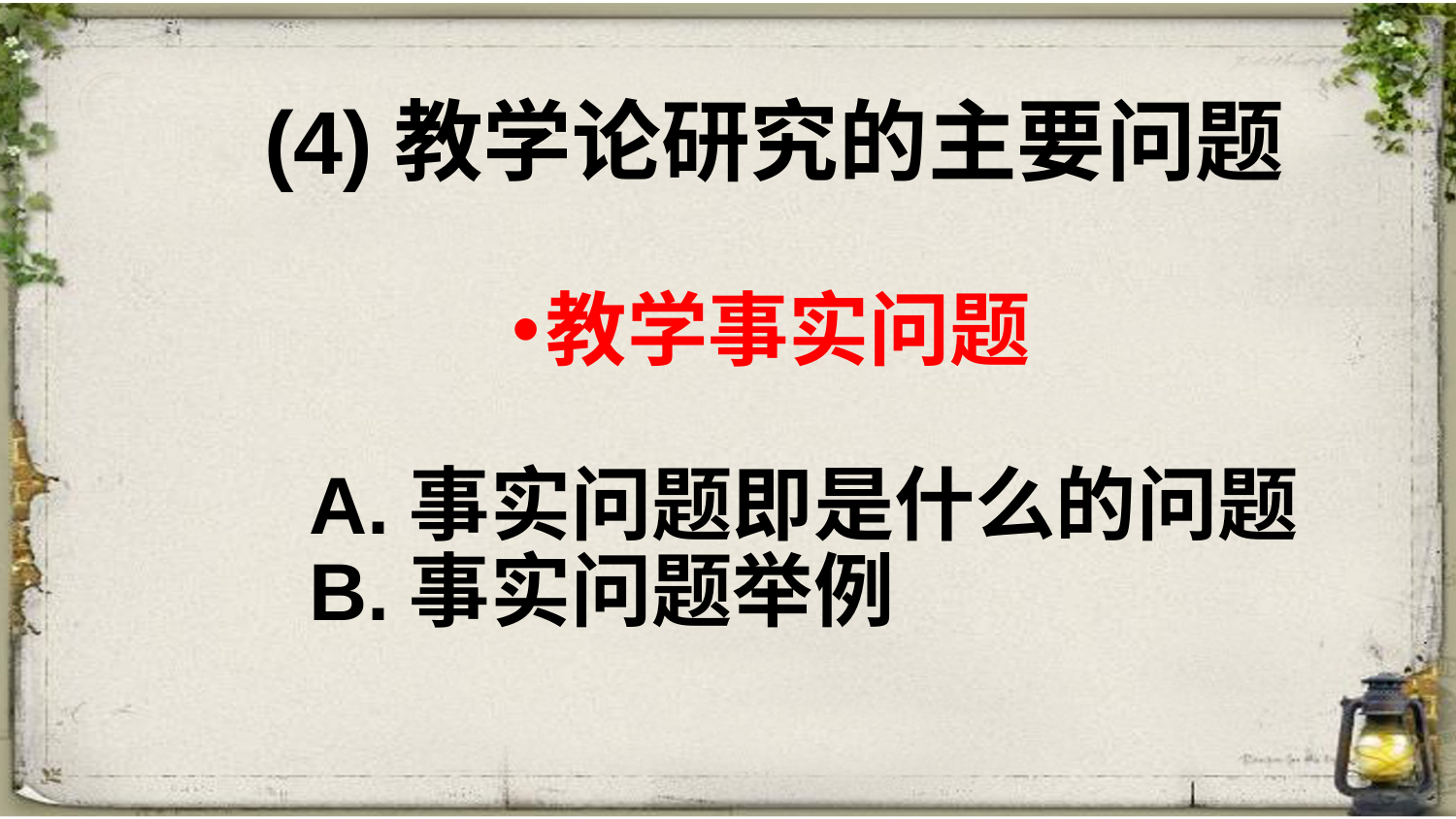

(4)教学论研究的主要问题

教学事实问题

       A.事实问题即是什么的问题
       B.事实问题举例